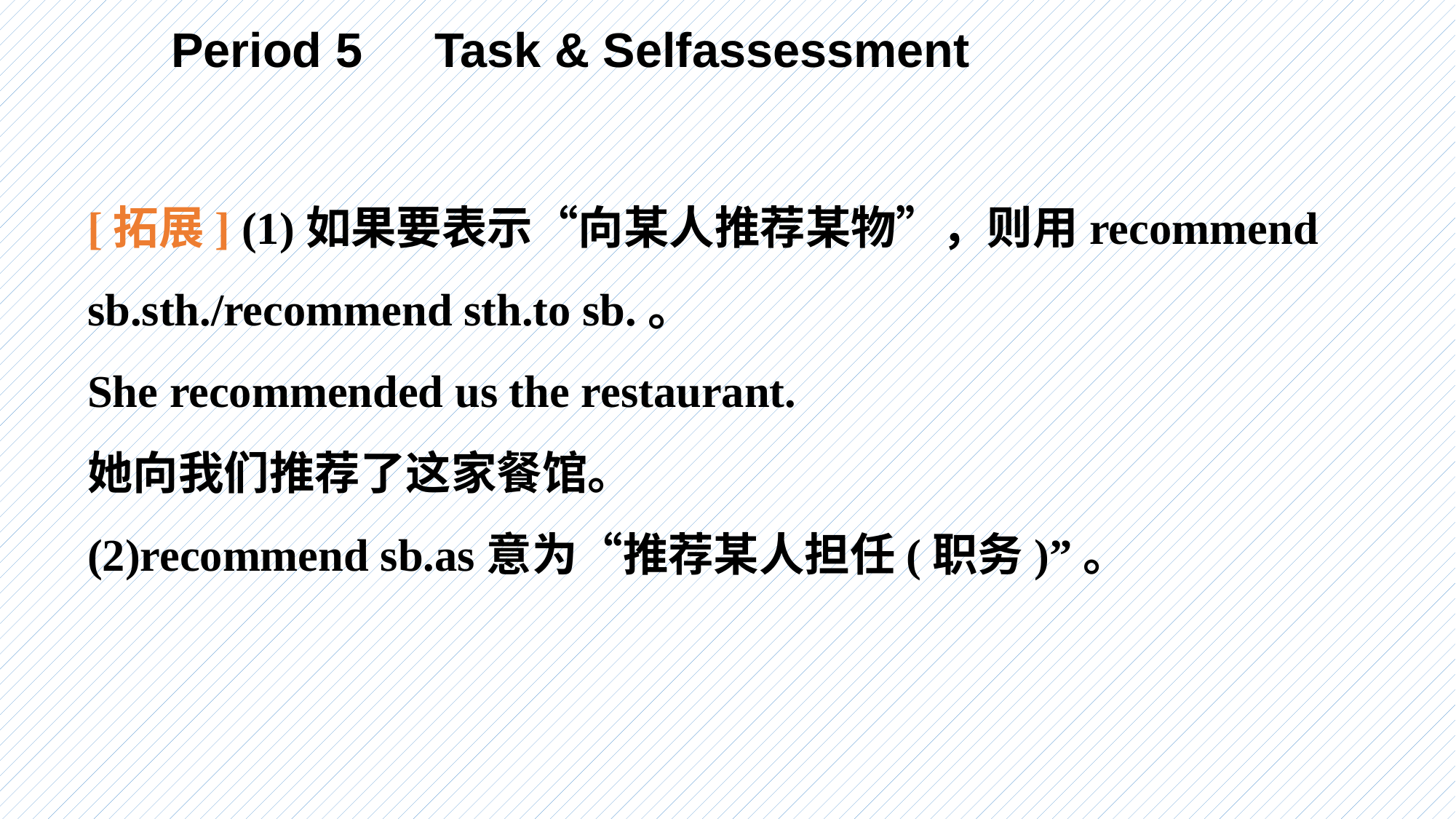

Period 5　Task & Self­assessment
[拓展] (1)如果要表示“向某人推荐某物”，则用recommend sb.sth./recommend sth.to sb.。
She recommended us the restaurant.
她向我们推荐了这家餐馆。
(2)recommend sb.as意为“推荐某人担任(职务)”。